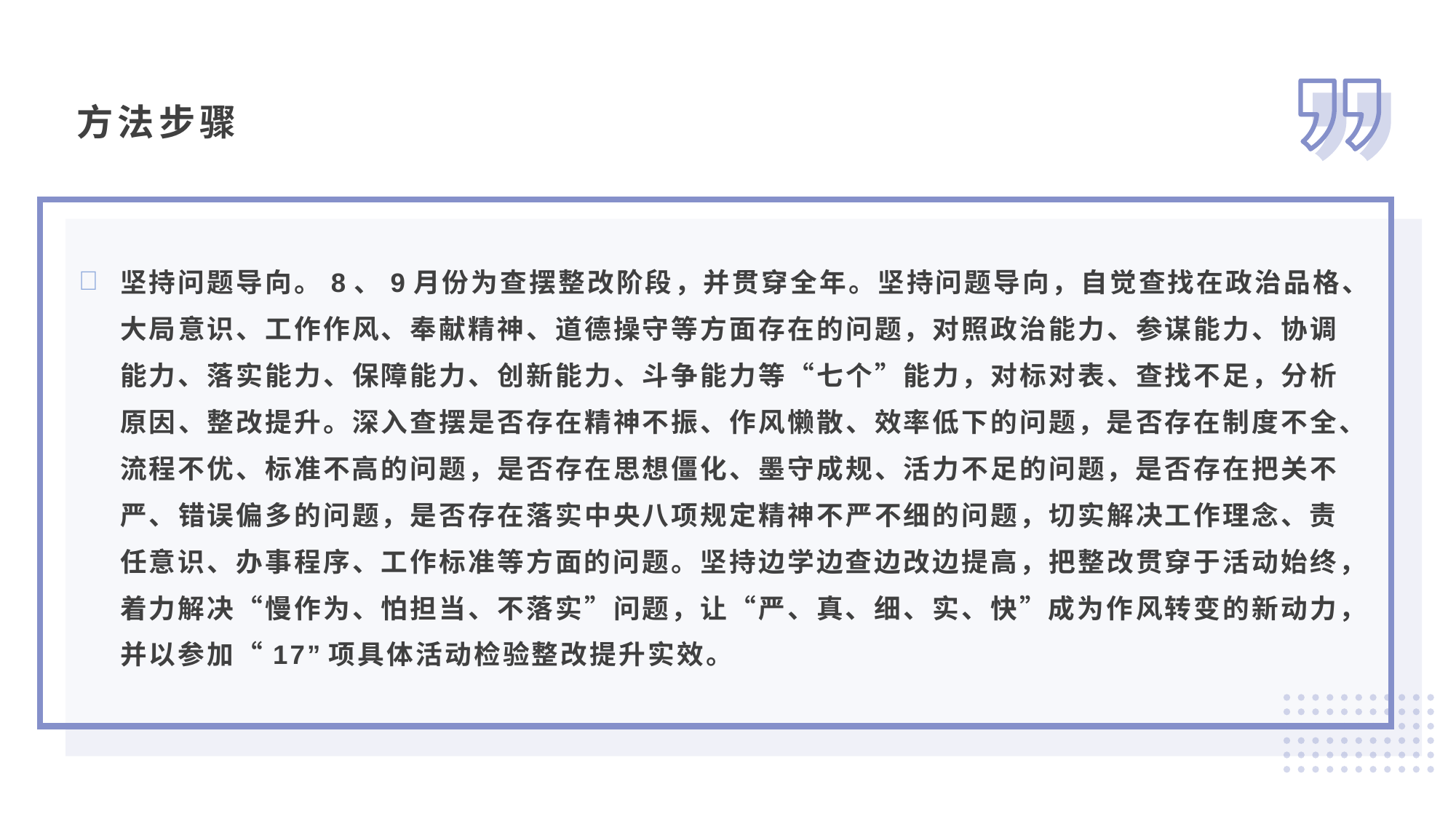

方法步骤

坚持问题导向。8、9月份为查摆整改阶段，并贯穿全年。坚持问题导向，自觉查找在政治品格、大局意识、工作作风、奉献精神、道德操守等方面存在的问题，对照政治能力、参谋能力、协调能力、落实能力、保障能力、创新能力、斗争能力等“七个”能力，对标对表、查找不足，分析原因、整改提升。深入查摆是否存在精神不振、作风懒散、效率低下的问题，是否存在制度不全、流程不优、标准不高的问题，是否存在思想僵化、墨守成规、活力不足的问题，是否存在把关不严、错误偏多的问题，是否存在落实中央八项规定精神不严不细的问题，切实解决工作理念、责任意识、办事程序、工作标准等方面的问题。坚持边学边查边改边提高，把整改贯穿于活动始终，着力解决“慢作为、怕担当、不落实”问题，让“严、真、细、实、快”成为作风转变的新动力，并以参加“17”项具体活动检验整改提升实效。